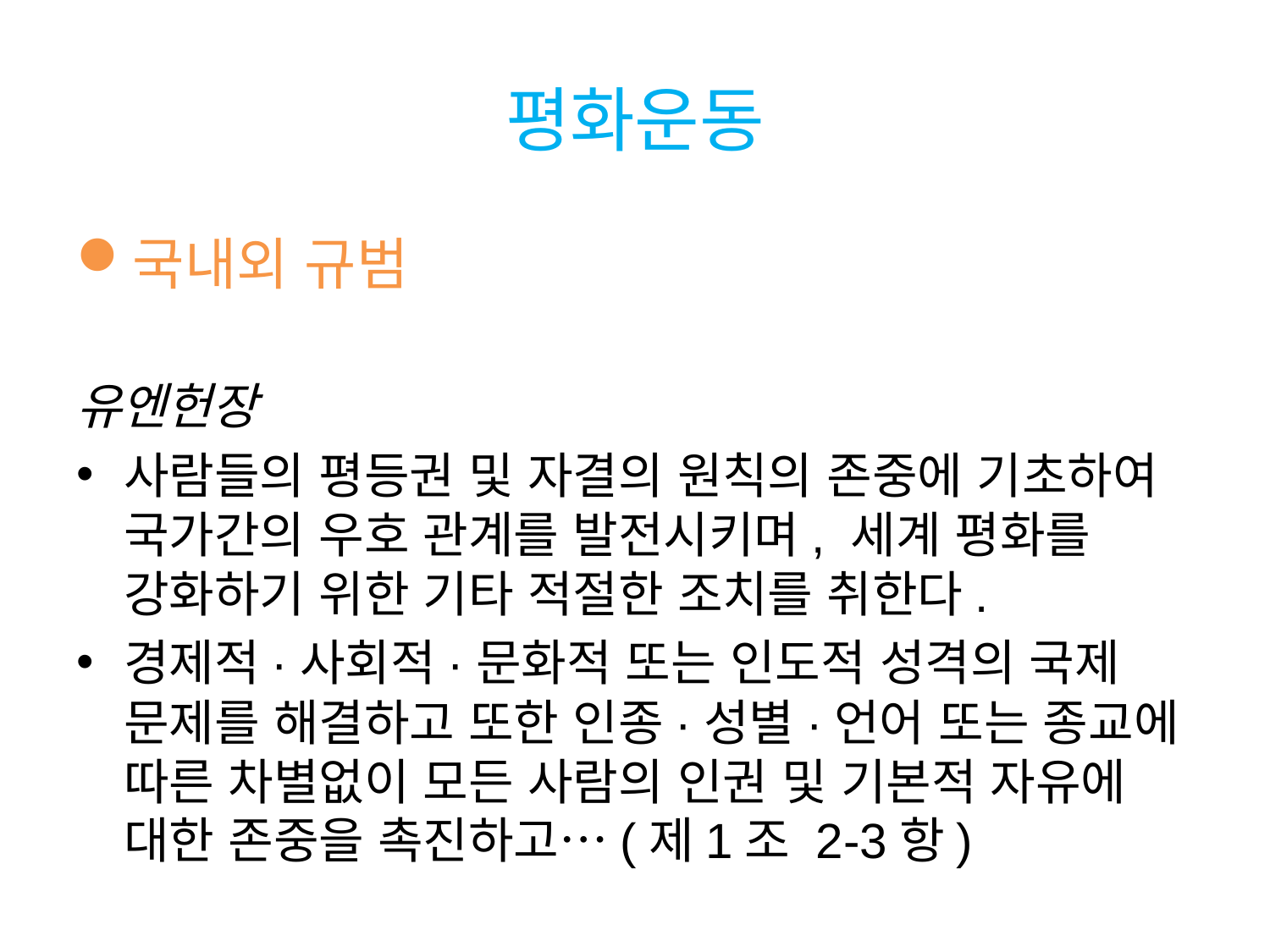

# 평화운동
국내외 규범

유엔헌장
사람들의 평등권 및 자결의 원칙의 존중에 기초하여 국가간의 우호 관계를 발전시키며, 세계 평화를 강화하기 위한 기타 적절한 조치를 취한다.
경제적·사회적·문화적 또는 인도적 성격의 국제 문제를 해결하고 또한 인종·성별·언어 또는 종교에 따른 차별없이 모든 사람의 인권 및 기본적 자유에 대한 존중을 촉진하고…(제1조 2-3항)